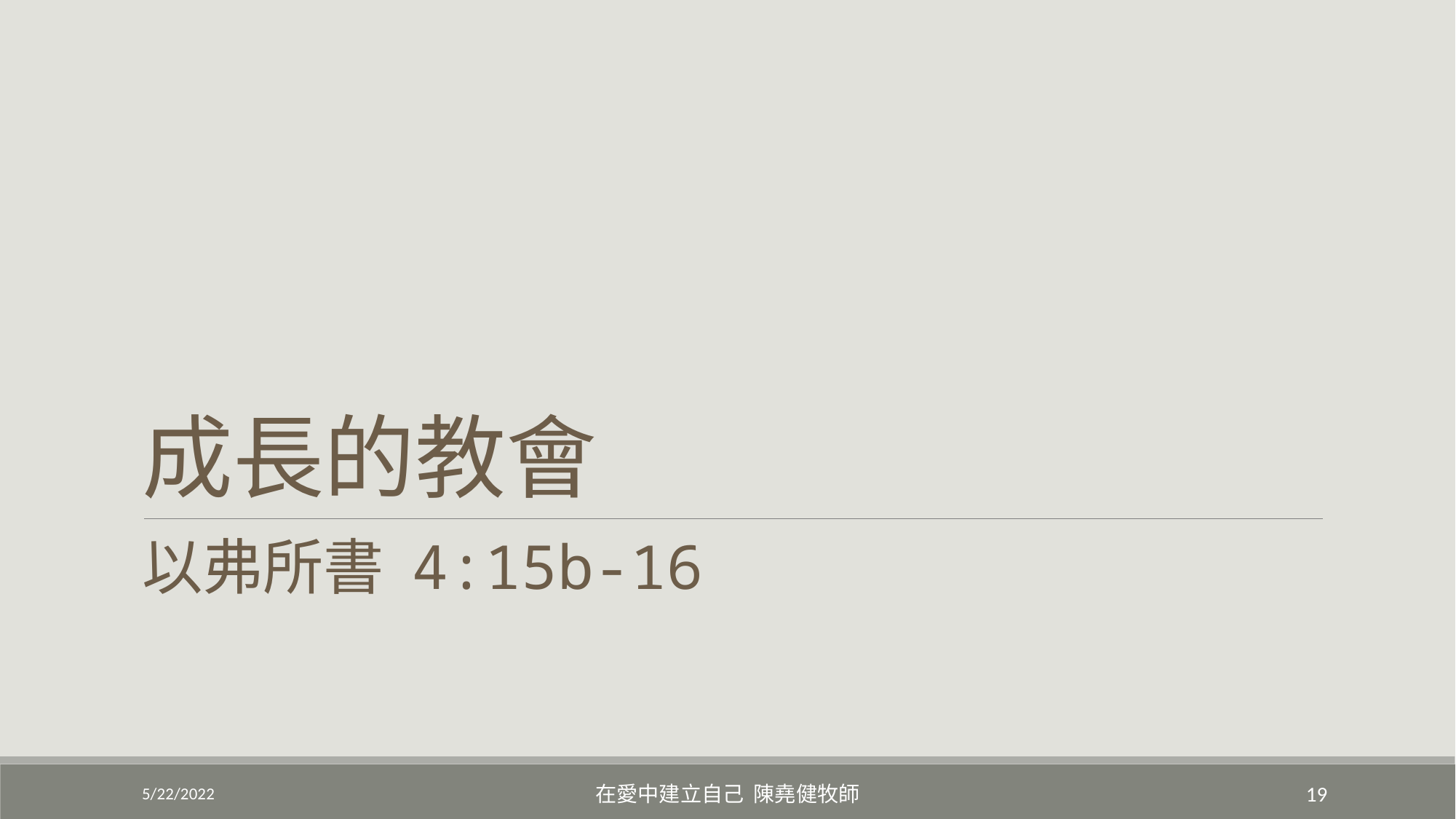

# 成長的教會
以弗所書 4:15b-16
5/22/2022
在愛中建立自己  陳堯健牧師
19